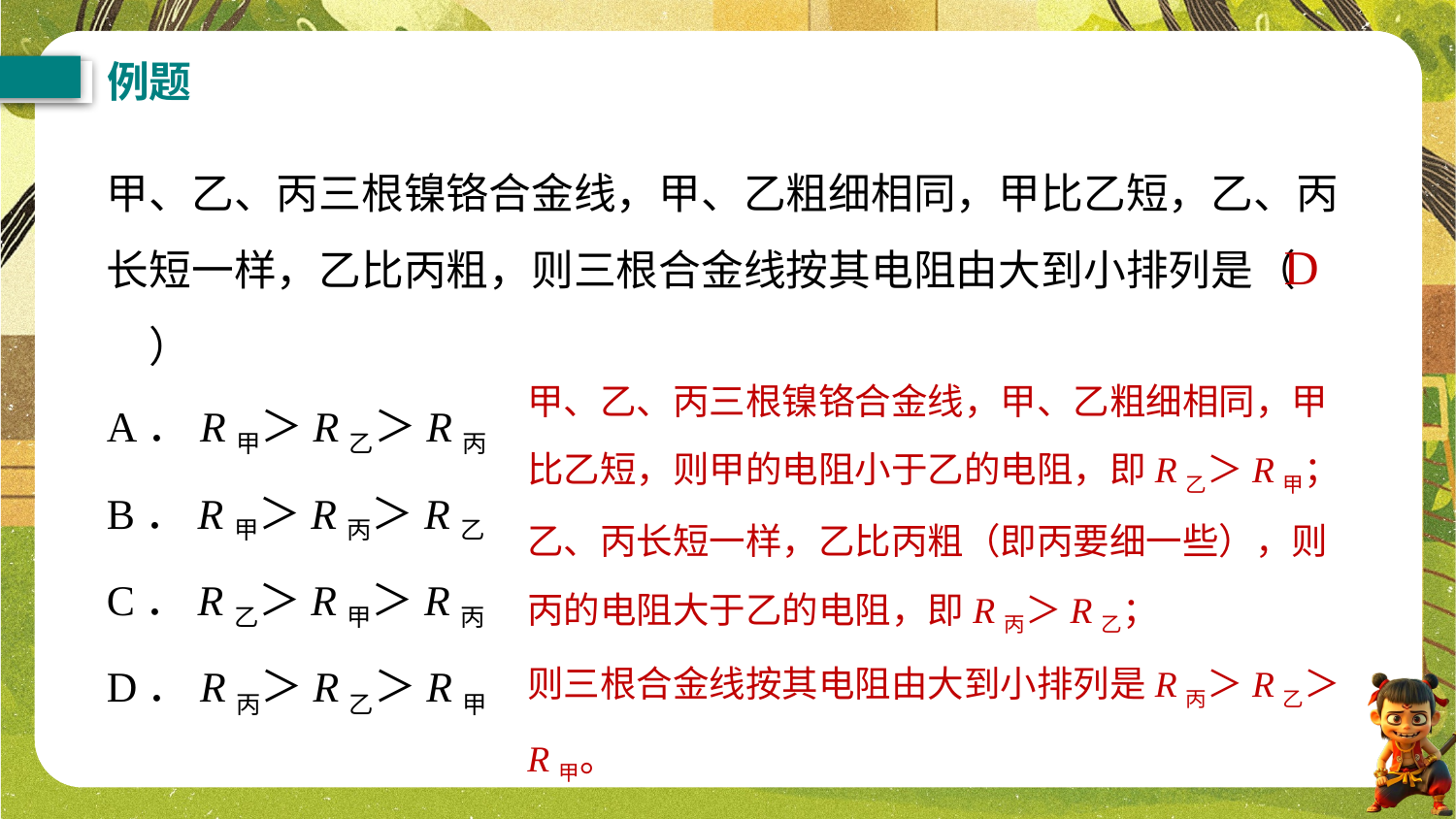

例题

甲、乙、丙三根镍铬合金线，甲、乙粗细相同，甲比乙短，乙、丙长短一样，乙比丙粗，则三根合金线按其电阻由大到小排列是（　　）
A．R甲＞R乙＞R丙
B．R甲＞R丙＞R乙
C．R乙＞R甲＞R丙
D．R丙＞R乙＞R甲

D
甲、乙、丙三根镍铬合金线，甲、乙粗细相同，甲比乙短，则甲的电阻小于乙的电阻，即R乙＞R甲；
乙、丙长短一样，乙比丙粗（即丙要细一些），则丙的电阻大于乙的电阻，即R丙＞R乙；
则三根合金线按其电阻由大到小排列是R丙＞R乙＞R甲。